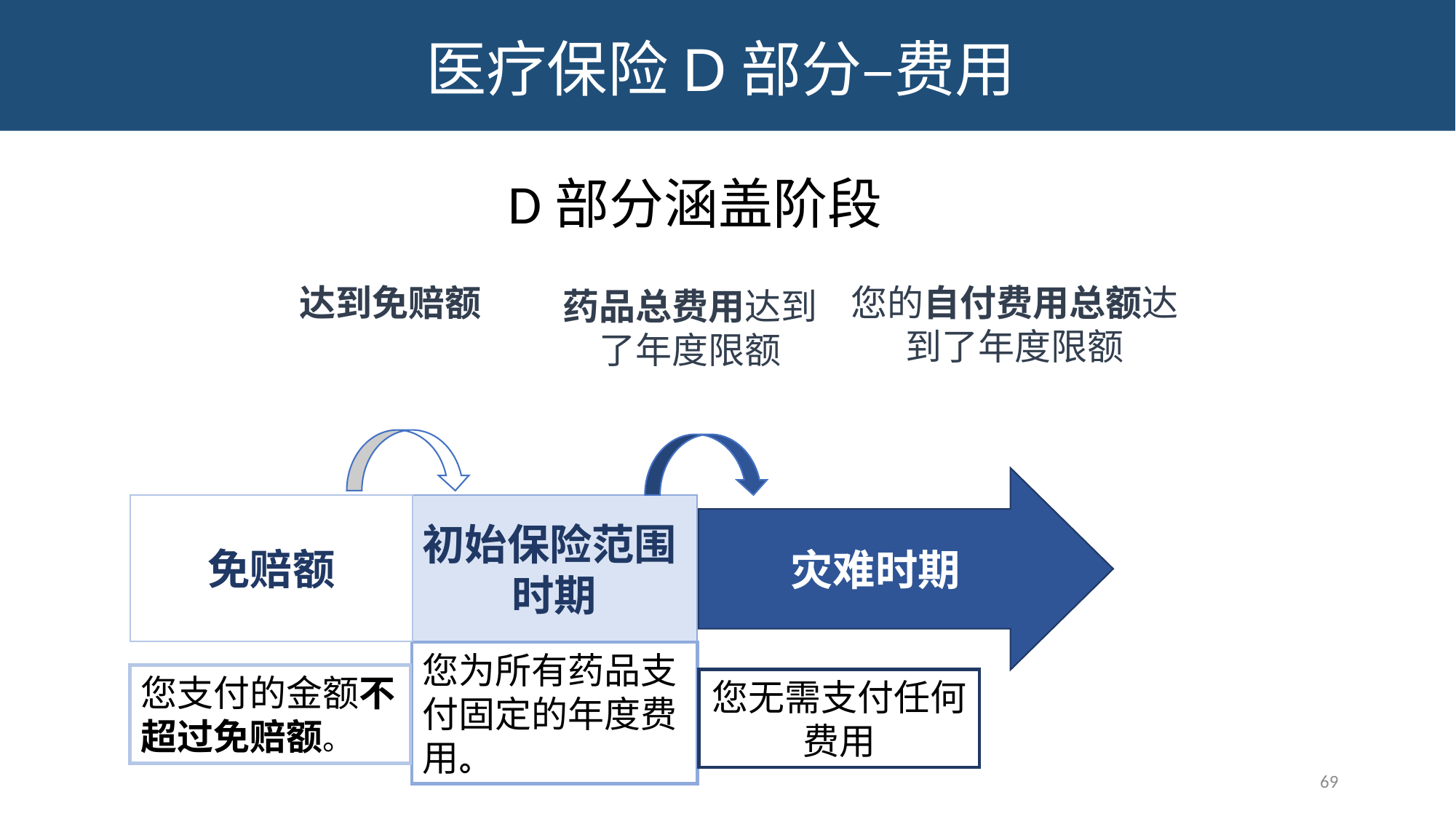

医疗保险D部分–费用

D部分涵盖阶段
达到免赔额
您的自付费用总额达到了年度限额
药品总费用达到了年度限额

灾难时期
免赔额
初始保险范围
时期
您为所有药品支付固定的年度费用。
您支付的金额不超过免赔额。
您无需支付任何费用
69